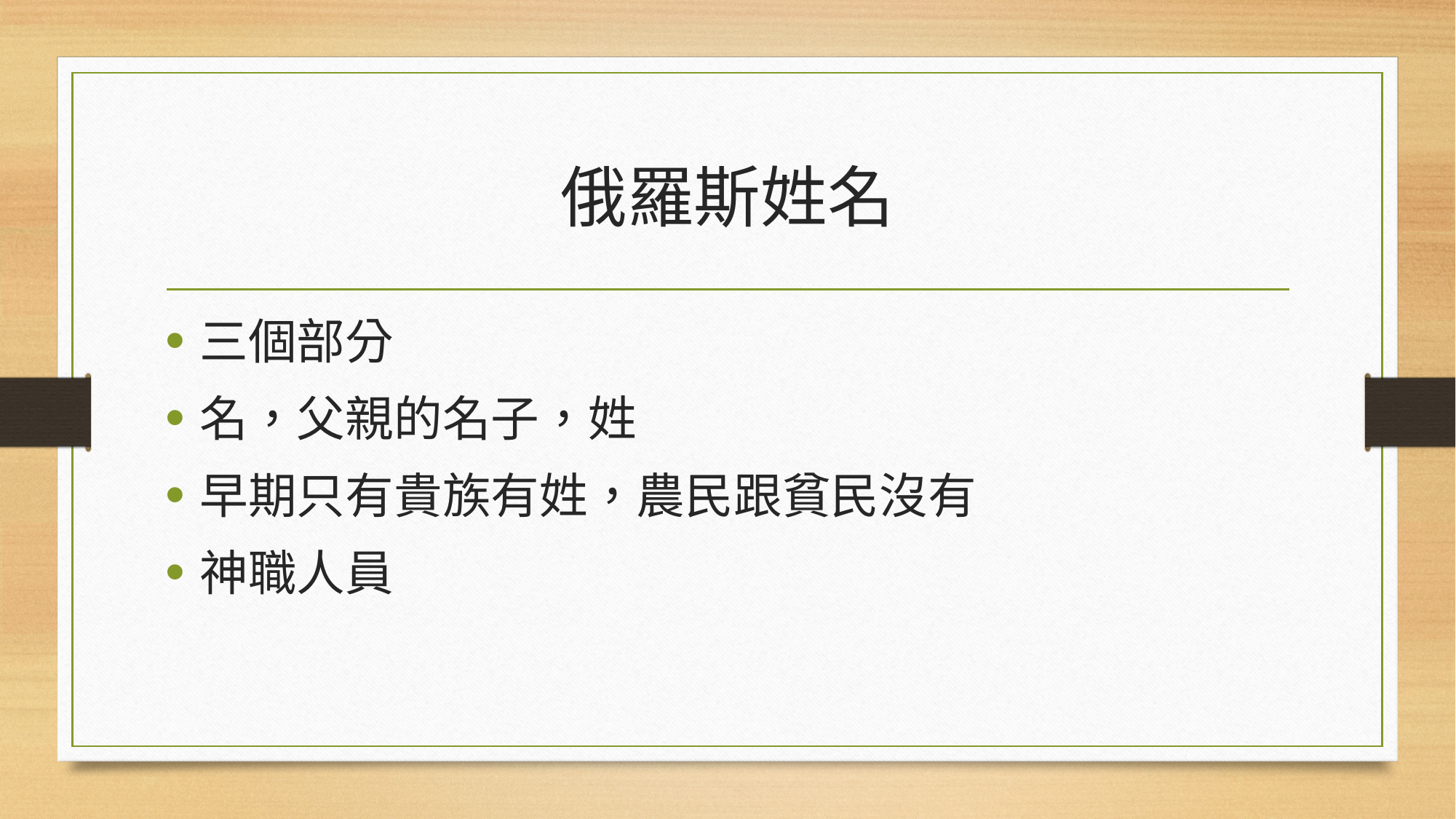

# 俄羅斯姓名
三個部分
名，父親的名子，姓
早期只有貴族有姓，農民跟貧民沒有
神職人員